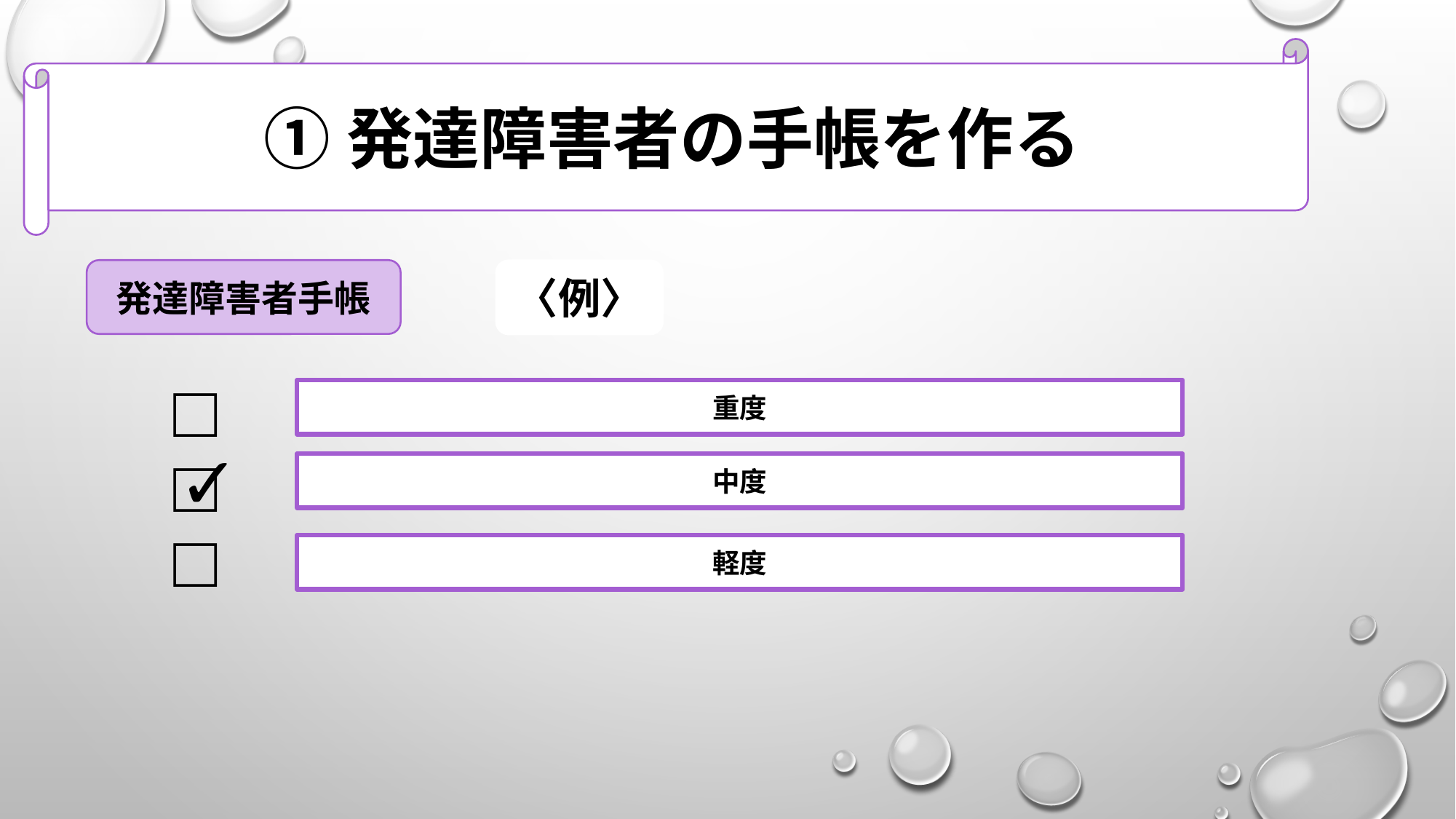

①発達障害者の手帳を作る
発達障害者手帳
〈例〉
□
重度
✓
□
中度
□
軽度